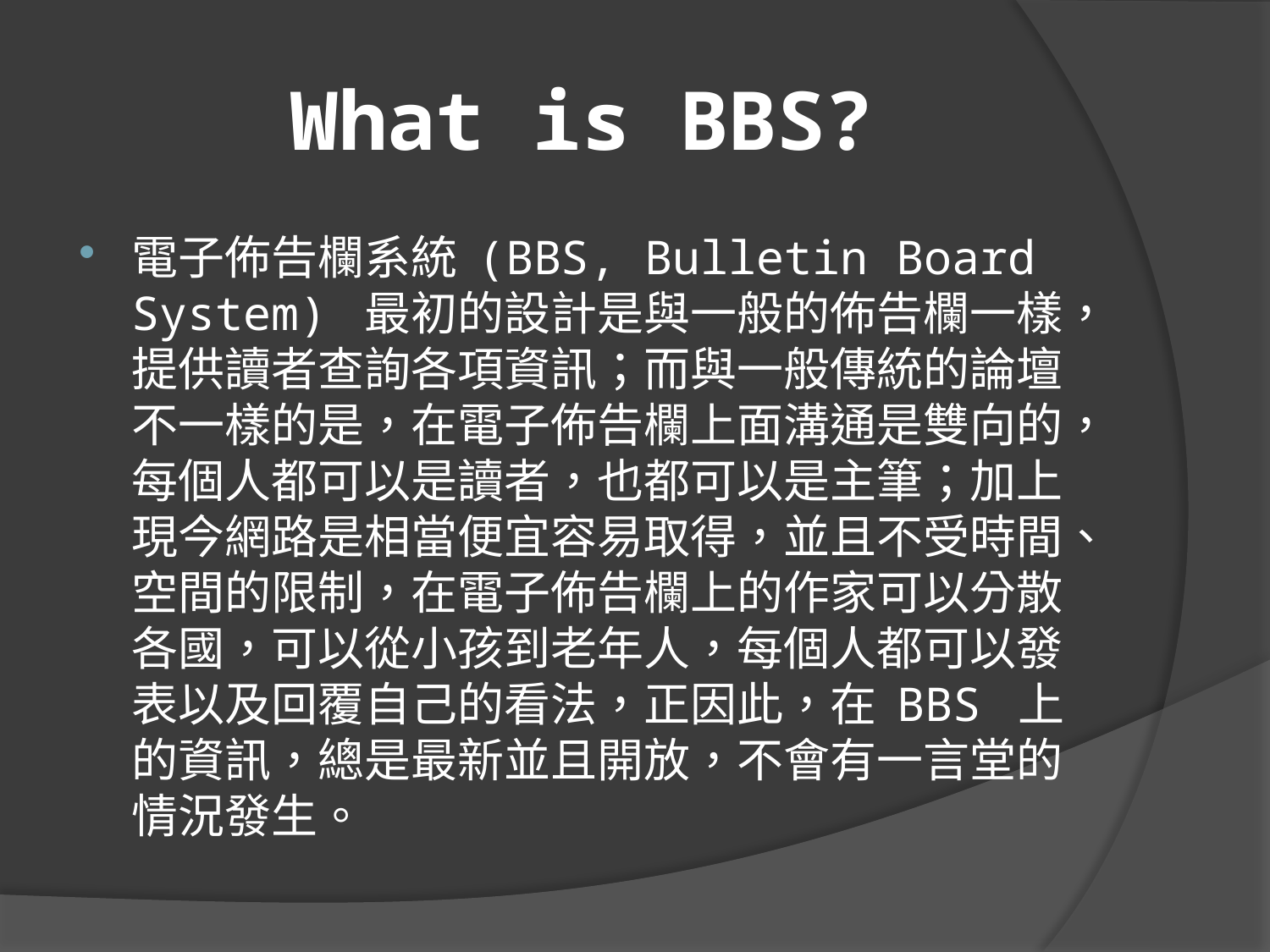

# What is BBS?
電子佈告欄系統 (BBS, Bulletin Board System) 最初的設計是與一般的佈告欄一樣，提供讀者查詢各項資訊；而與一般傳統的論壇不一樣的是，在電子佈告欄上面溝通是雙向的，每個人都可以是讀者，也都可以是主筆；加上現今網路是相當便宜容易取得，並且不受時間、空間的限制，在電子佈告欄上的作家可以分散各國，可以從小孩到老年人，每個人都可以發表以及回覆自己的看法，正因此，在 BBS 上的資訊，總是最新並且開放，不會有一言堂的情況發生。